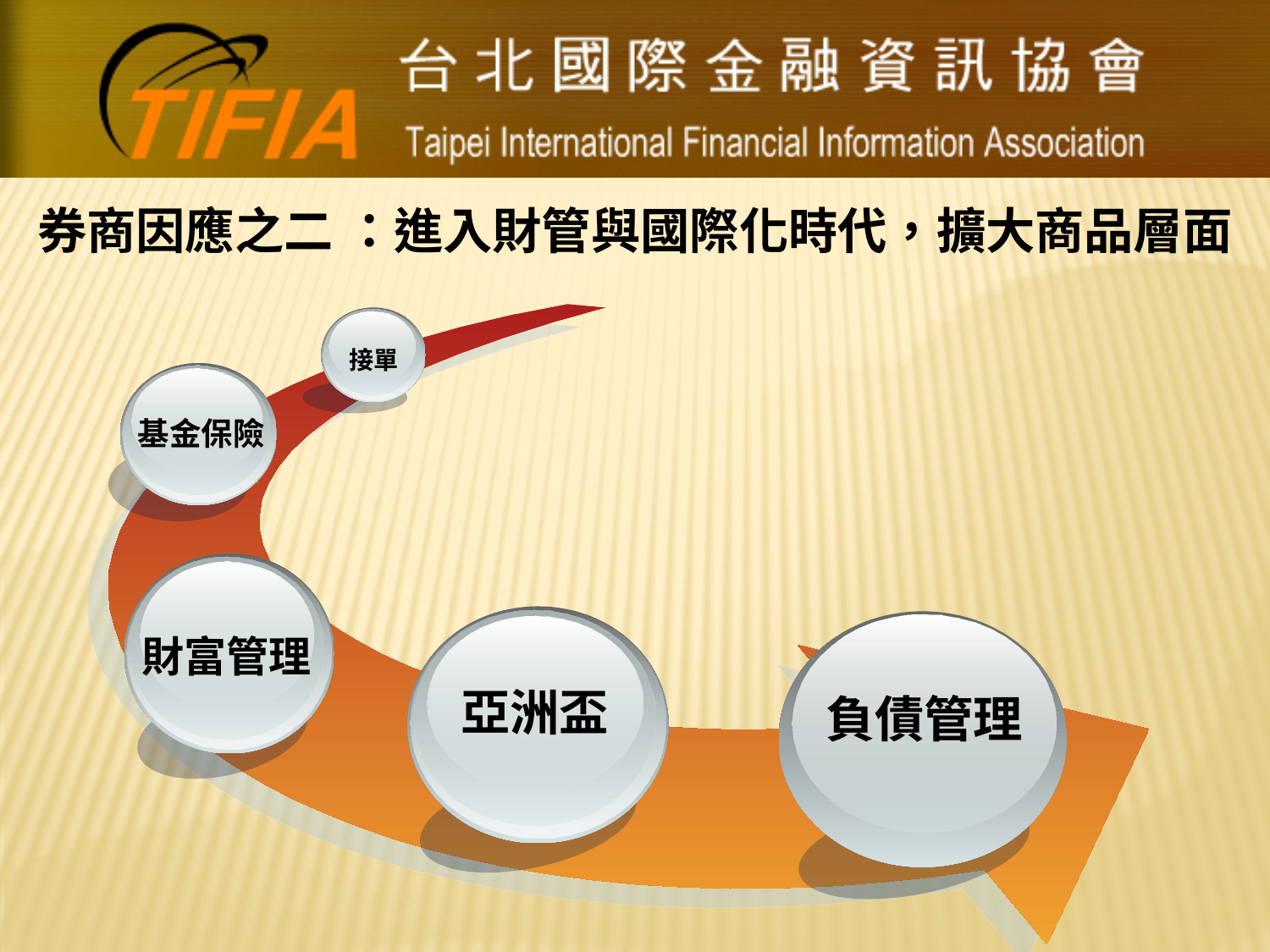

券商因應之二 ：進入財管與國際化時代，擴大商品層面

接單

基金保險

財富管理

亞洲盃
負債管理

11